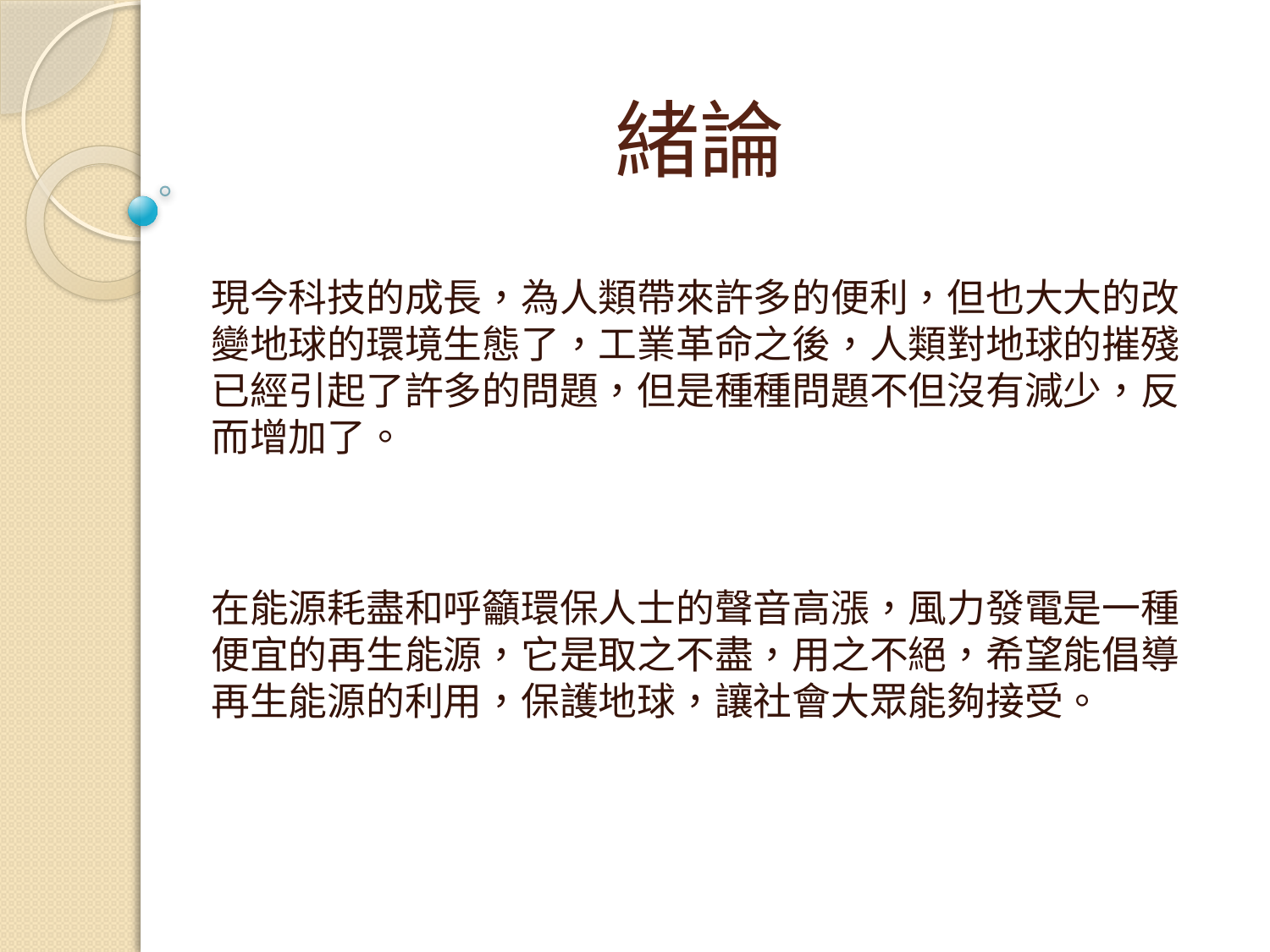

# 緒論

現今科技的成長，為人類帶來許多的便利，但也大大的改變地球的環境生態了，工業革命之後，人類對地球的摧殘已經引起了許多的問題，但是種種問題不但沒有減少，反而增加了。

在能源耗盡和呼籲環保人士的聲音高漲，風力發電是一種便宜的再生能源，它是取之不盡，用之不絕，希望能倡導再生能源的利用，保護地球，讓社會大眾能夠接受。